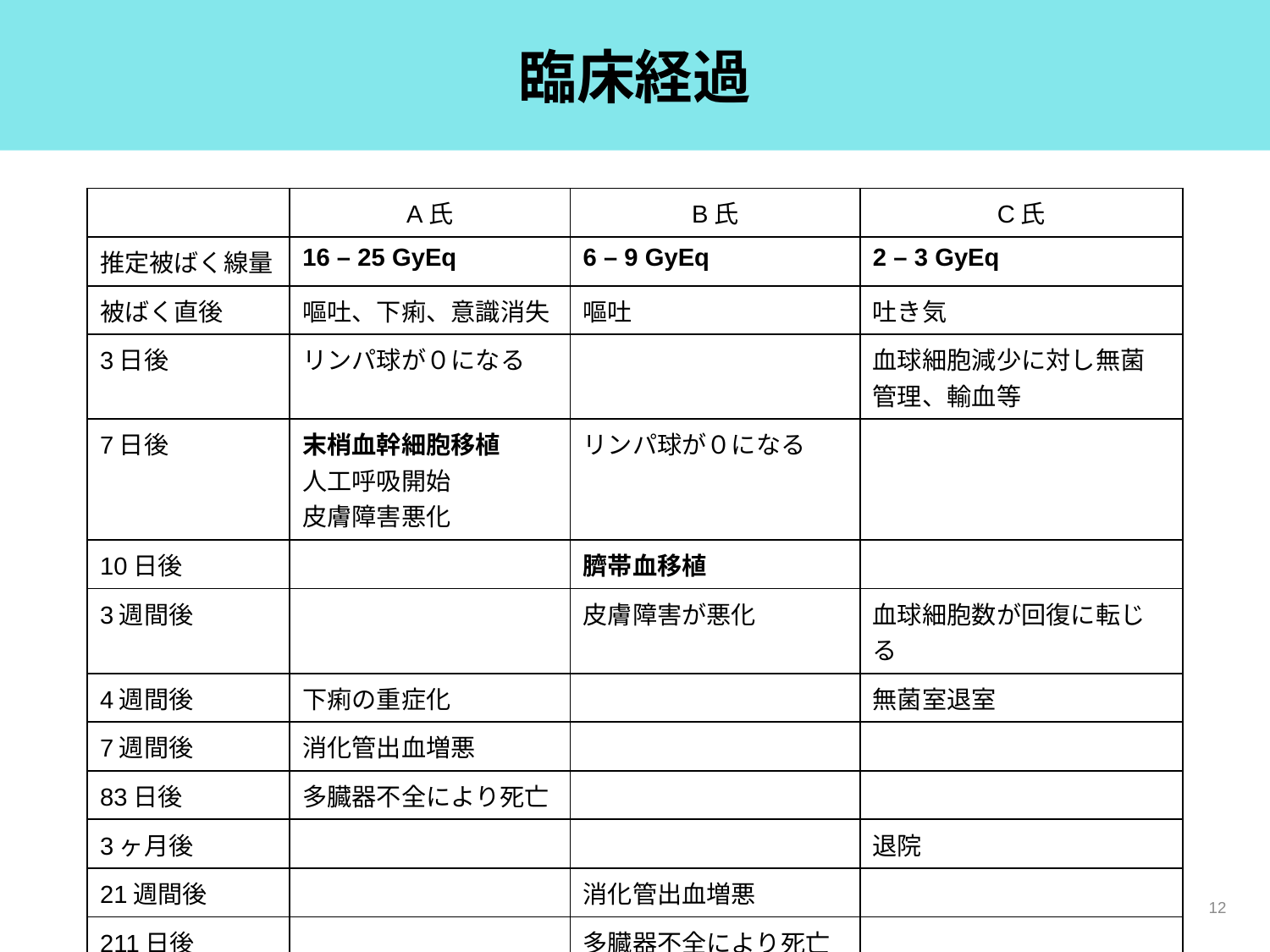

# 臨床経過
|  | A氏 | B氏 | C氏 |
| --- | --- | --- | --- |
| 推定被ばく線量 | 16 – 25 GyEq | 6 – 9 GyEq | 2 – 3 GyEq |
| 被ばく直後 | 嘔吐、下痢、意識消失 | 嘔吐 | 吐き気 |
| 3日後 | リンパ球が０になる |  | 血球細胞減少に対し無菌管理、輸血等 |
| 7日後 | 末梢血幹細胞移植 人工呼吸開始 皮膚障害悪化 | リンパ球が０になる |  |
| 10日後 |  | 臍帯血移植 |  |
| 3週間後 |  | 皮膚障害が悪化 | 血球細胞数が回復に転じる |
| 4週間後 | 下痢の重症化 |  | 無菌室退室 |
| 7週間後 | 消化管出血増悪 |  |  |
| 83日後 | 多臓器不全により死亡 |  |  |
| 3ヶ月後 |  |  | 退院 |
| 21週間後 |  | 消化管出血増悪 |  |
| 211日後 |  | 多臓器不全により死亡 |  |
12